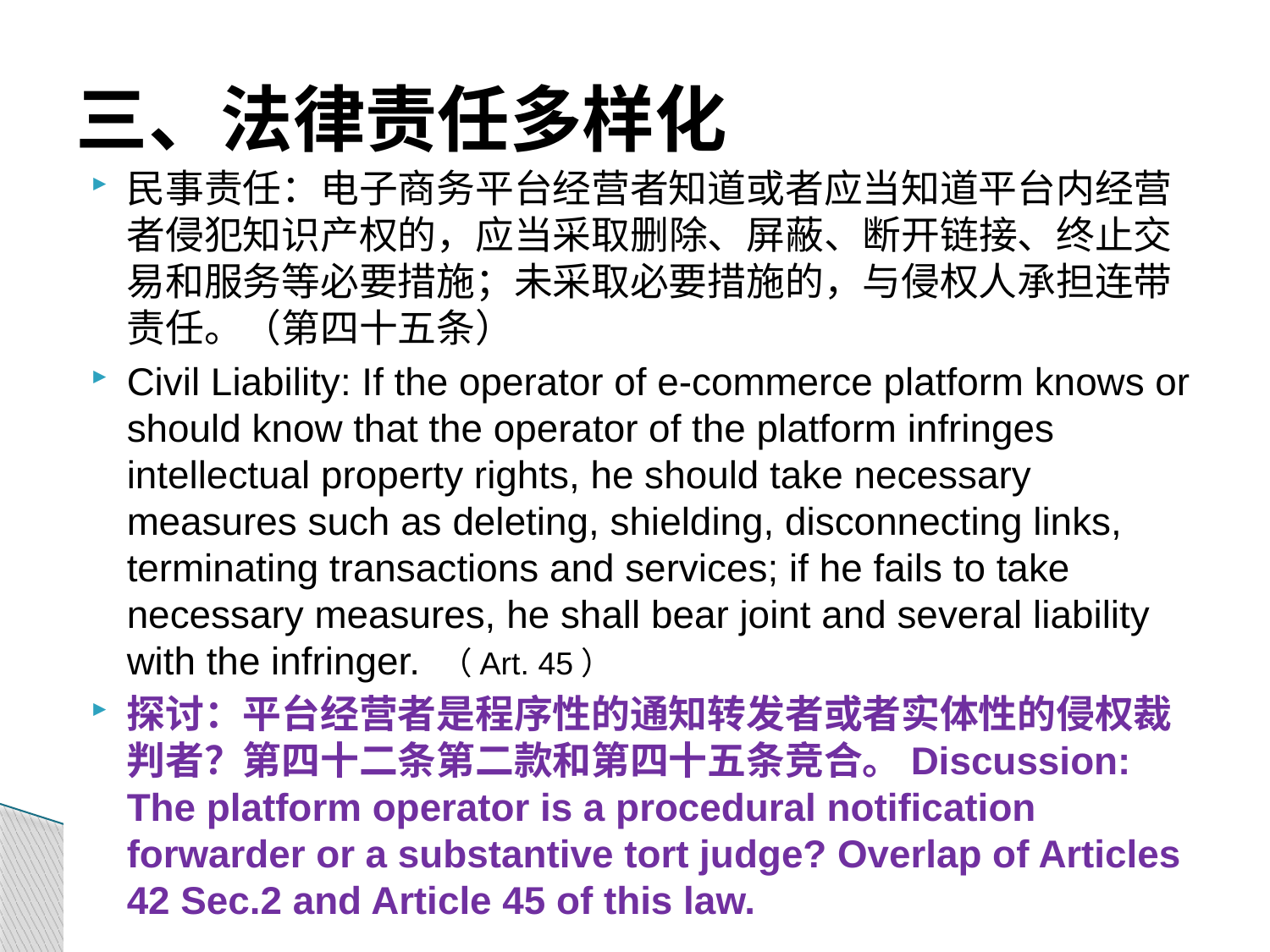

# 三、法律责任多样化
民事责任：电子商务平台经营者知道或者应当知道平台内经营者侵犯知识产权的，应当采取删除、屏蔽、断开链接、终止交易和服务等必要措施；未采取必要措施的，与侵权人承担连带责任。（第四十五条）
Civil Liability: If the operator of e-commerce platform knows or should know that the operator of the platform infringes intellectual property rights, he should take necessary measures such as deleting, shielding, disconnecting links, terminating transactions and services; if he fails to take necessary measures, he shall bear joint and several liability with the infringer. （Art. 45）
探讨：平台经营者是程序性的通知转发者或者实体性的侵权裁判者？第四十二条第二款和第四十五条竞合。Discussion: The platform operator is a procedural notification forwarder or a substantive tort judge? Overlap of Articles 42 Sec.2 and Article 45 of this law.